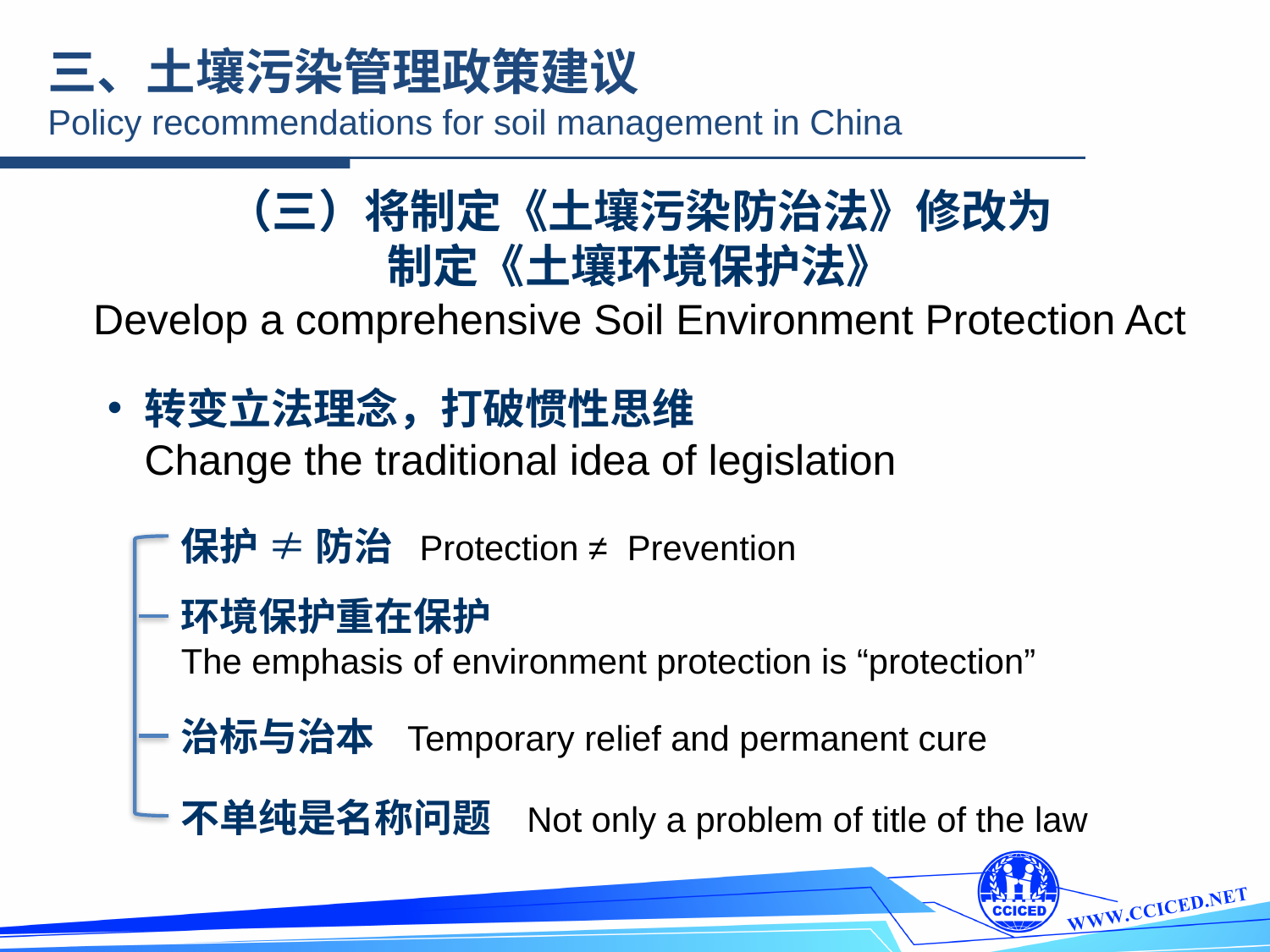

三、土壤污染管理政策建议
Policy recommendations for soil management in China
（三）将制定《土壤污染防治法》修改为
制定《土壤环境保护法》
Develop a comprehensive Soil Environment Protection Act
转变立法理念，打破惯性思维
Change the traditional idea of legislation
保护 ≠ 防治  Protection ≠  Prevention

环境保护重在保护
The emphasis of environment protection is “protection”
治标与治本   Temporary relief and permanent cure
不单纯是名称问题   Not only a problem of title of the law